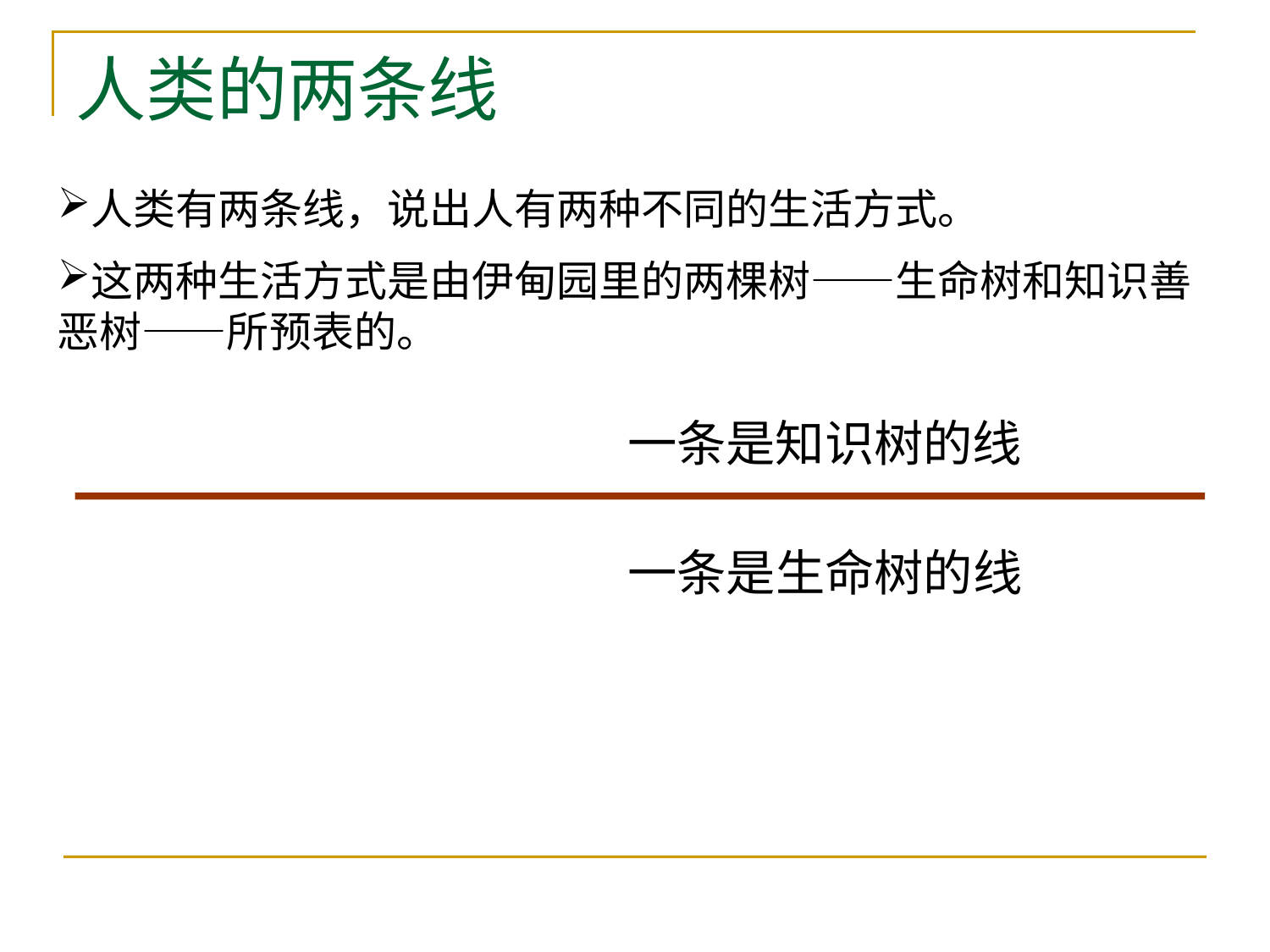

# 人类的两条线
人类有两条线，说出人有两种不同的生活方式。
这两种生活方式是由伊甸园里的两棵树——生命树和知识善恶树——所预表的。

一条是知识树的线

一条是生命树的线